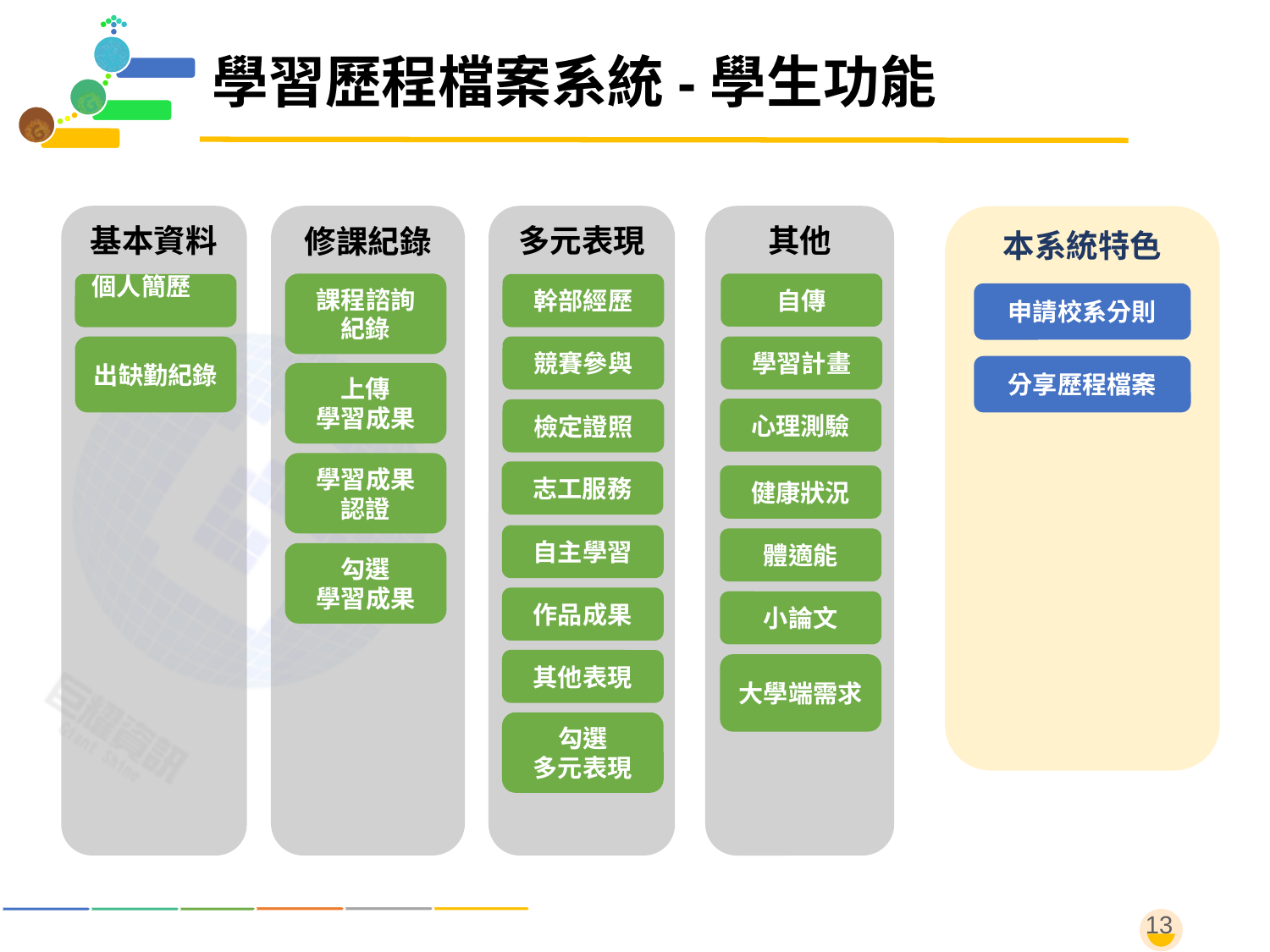

# 學習歷程檔案系統-學生功能
其他
基本資料
修課紀錄
多元表現
本系統特色
課程諮詢
紀錄
自傳
個人簡歷
幹部經歷
申請校系分則
競賽參與
學習計畫
出缺勤紀錄
分享歷程檔案
上傳
學習成果
心理測驗
檢定證照
學習成果
認證
志工服務
健康狀況
自主學習
體適能
勾選
學習成果
作品成果
小論文
其他表現
大學端需求
勾選
多元表現
13